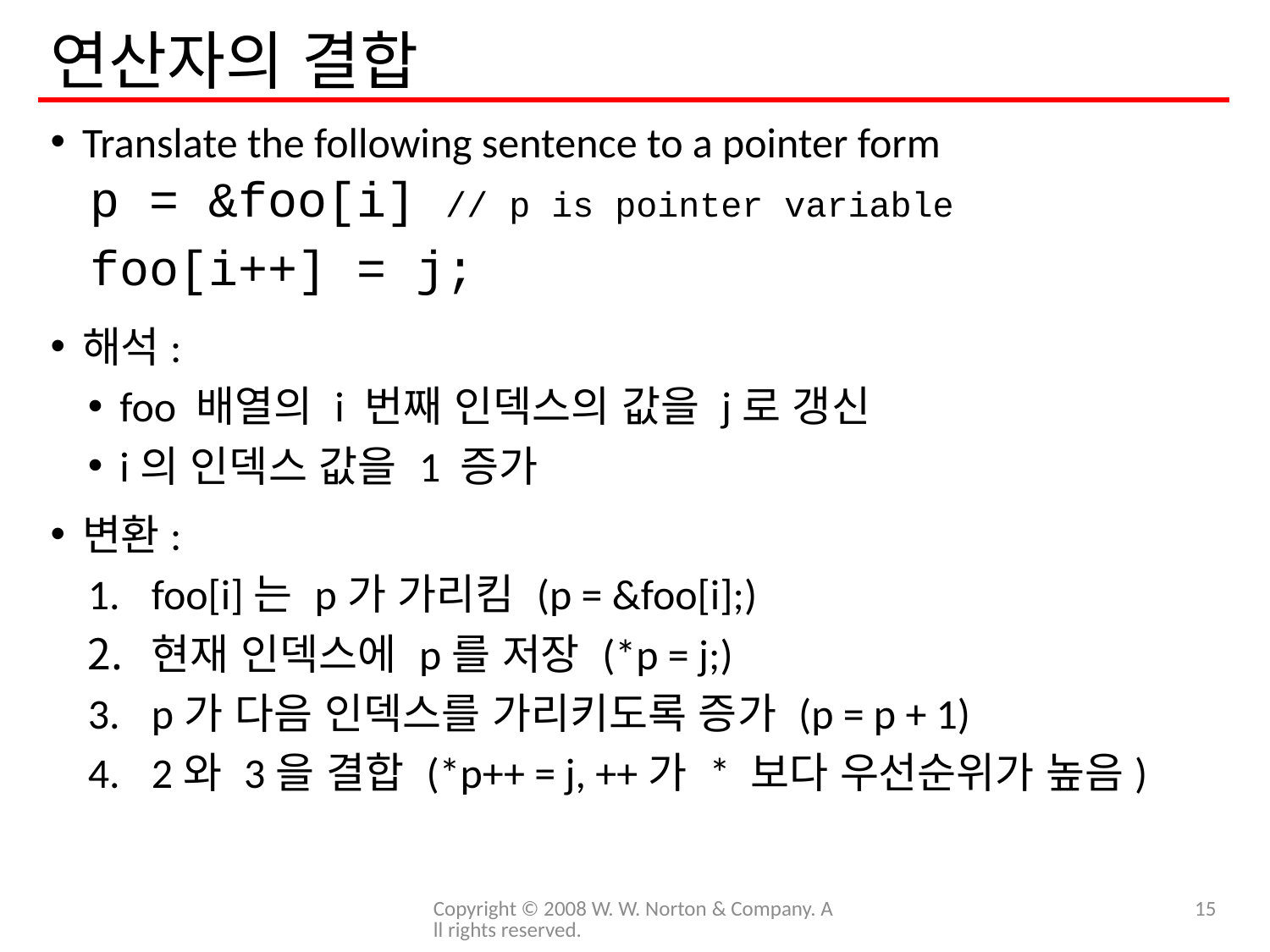

# 연산자의 결합
Translate the following sentence to a pointer form

해석:
foo 배열의 i 번째 인덱스의 값을 j로 갱신
i의 인덱스 값을 1 증가
변환:
foo[i]는 p가 가리킴 (p = &foo[i];)
현재 인덱스에 p를 저장 (*p = j;)
p가 다음 인덱스를 가리키도록 증가 (p = p + 1)
2와 3을 결합 (*p++ = j, ++가 * 보다 우선순위가 높음)
p = &foo[i] // p is pointer variable
foo[i++] = j;
Copyright © 2008 W. W. Norton & Company. All rights reserved.
15